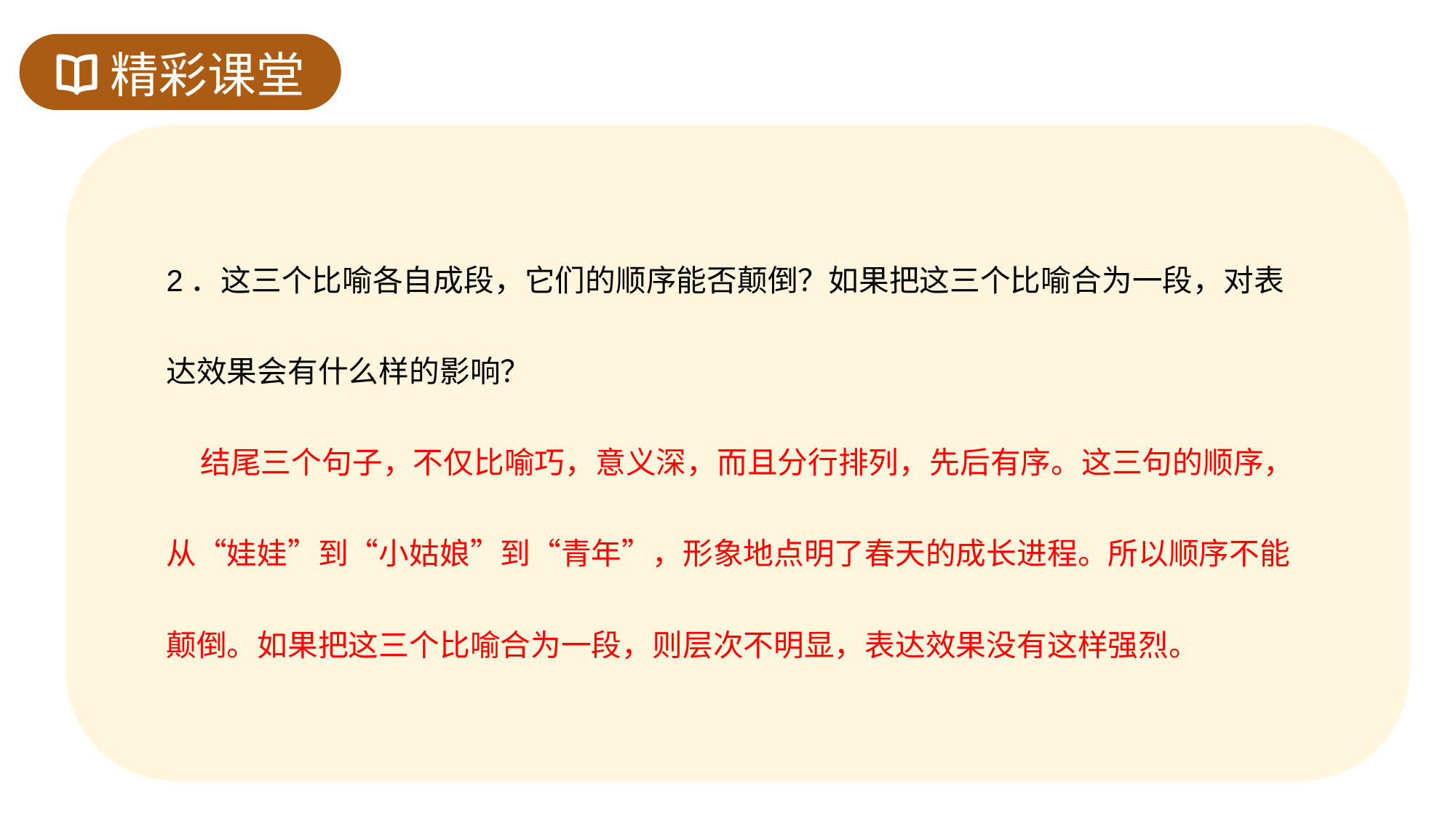

精彩课堂

2．这三个比喻各自成段，它们的顺序能否颠倒？如果把这三个比喻合为一段，对表达效果会有什么样的影响？
    结尾三个句子，不仅比喻巧，意义深，而且分行排列，先后有序。这三句的顺序，从“娃娃”到“小姑娘”到“青年”，形象地点明了春天的成长进程。所以顺序不能颠倒。如果把这三个比喻合为一段，则层次不明显，表达效果没有这样强烈。